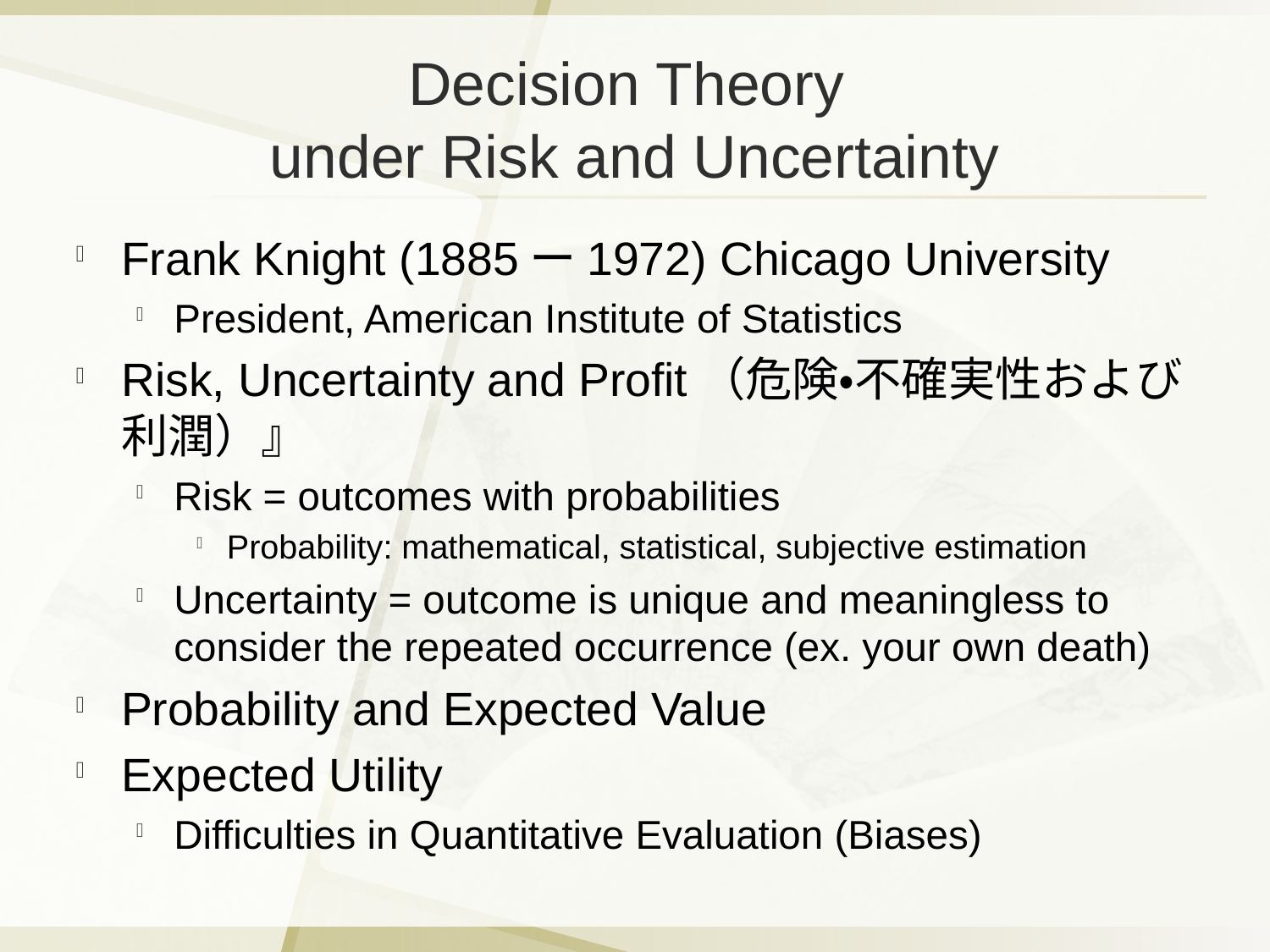

# Decision Theory under Risk and Uncertainty
Frank Knight (1885ー1972) Chicago University
President, American Institute of Statistics
Risk, Uncertainty and Profit（危険・不確実性および利潤）』
Risk = outcomes with probabilities
Probability: mathematical, statistical, subjective estimation
Uncertainty = outcome is unique and meaningless to consider the repeated occurrence (ex. your own death)
Probability and Expected Value
Expected Utility
Difficulties in Quantitative Evaluation (Biases)